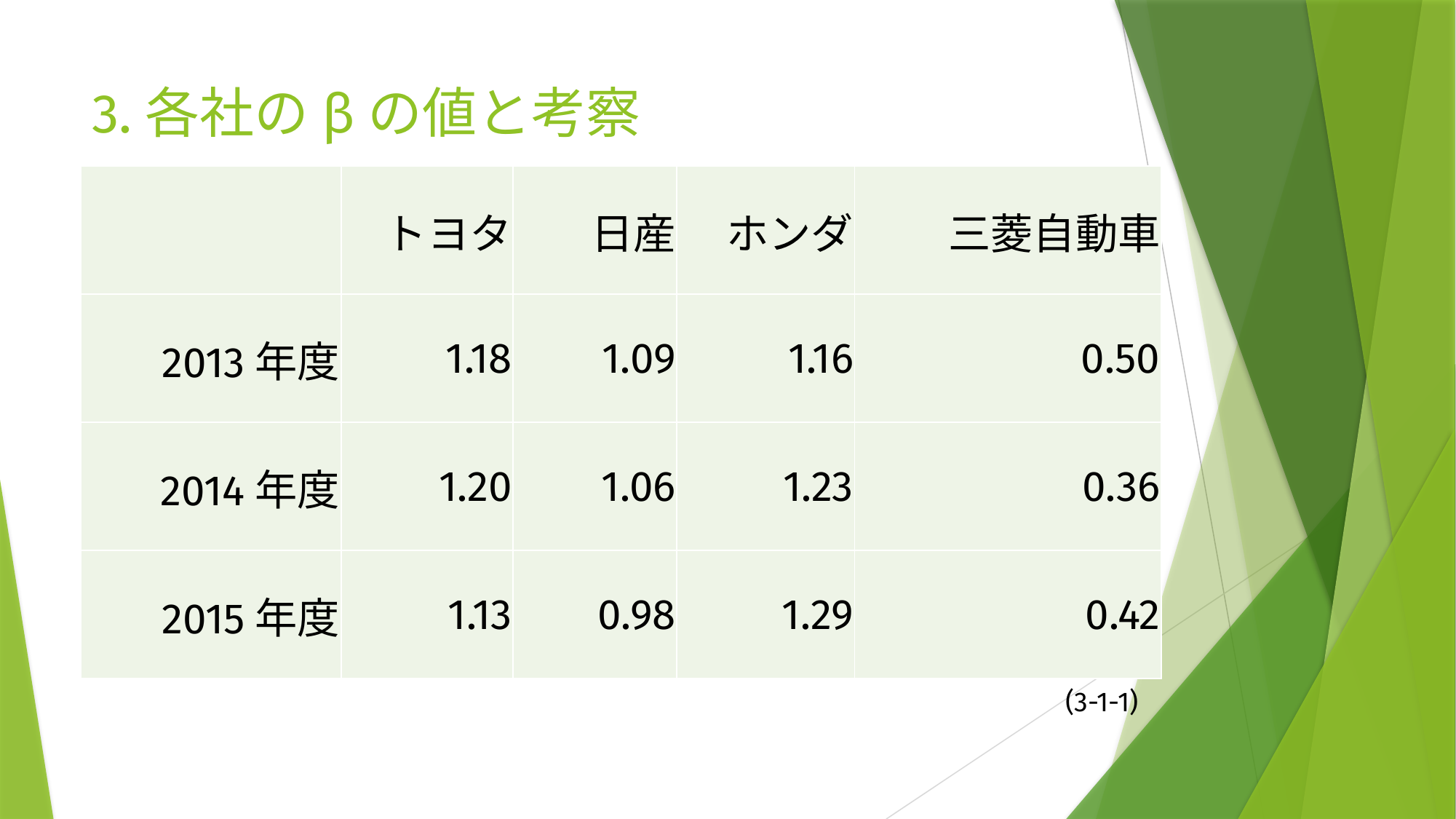

# 3.各社のβの値と考察
|  | トヨタ | 日産 | ホンダ | 三菱自動車 |
| --- | --- | --- | --- | --- |
| 2013年度 | 1.18 | 1.09 | 1.16 | 0.50 |
| 2014年度 | 1.20 | 1.06 | 1.23 | 0.36 |
| 2015年度 | 1.13 | 0.98 | 1.29 | 0.42 |
(3-1-1)